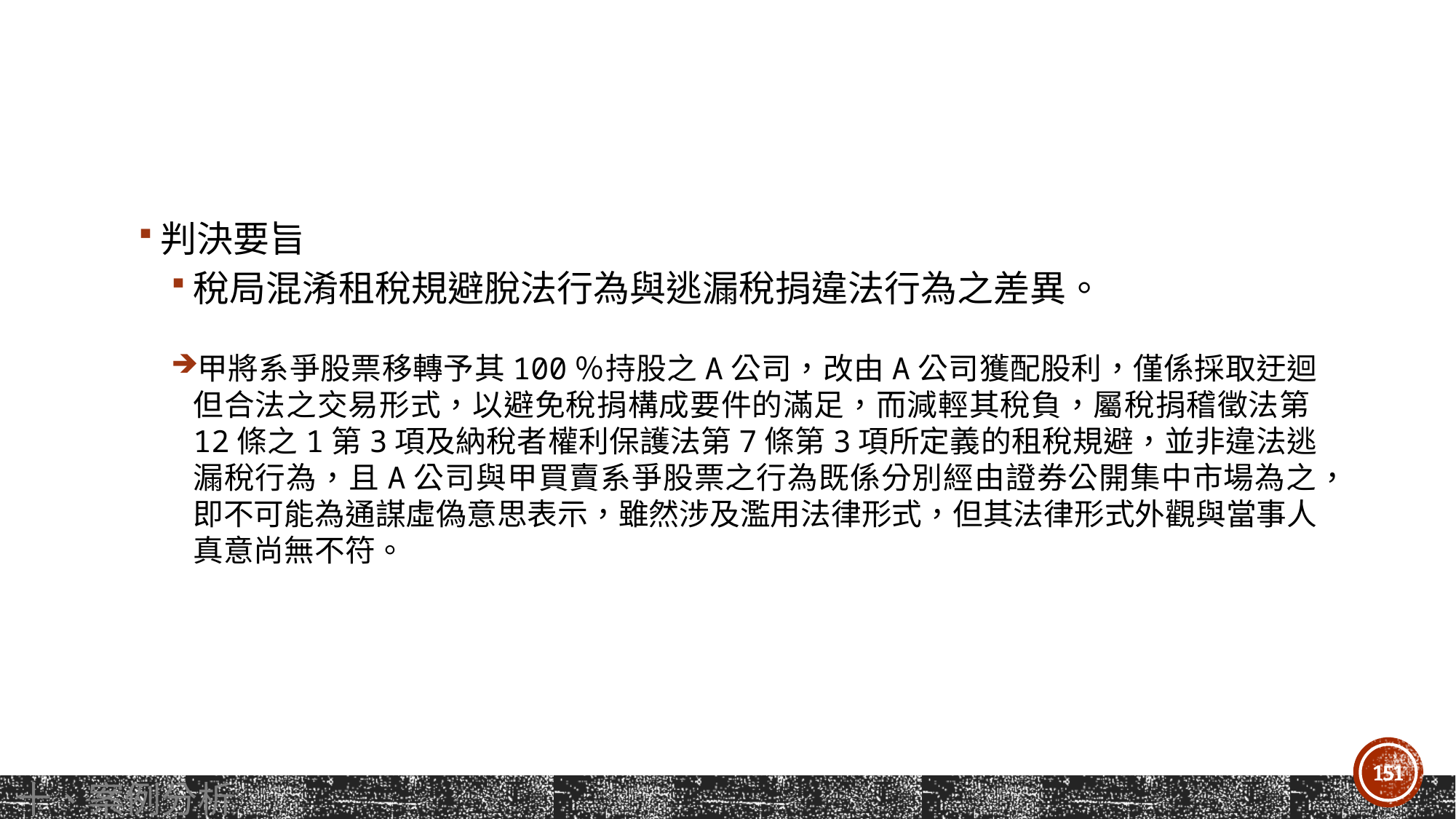

#

判決要旨
稅局混淆租稅規避脫法行為與逃漏稅捐違法行為之差異。

甲將系爭股票移轉予其100％持股之A公司，改由A公司獲配股利，僅係採取迂迴但合法之交易形式，以避免稅捐構成要件的滿足，而減輕其稅負，屬稅捐稽徵法第12條之1第3項及納稅者權利保護法第7條第3項所定義的租稅規避，並非違法逃漏稅行為，且A公司與甲買賣系爭股票之行為既係分別經由證券公開集中市場為之，即不可能為通謀虛偽意思表示，雖然涉及濫用法律形式，但其法律形式外觀與當事人真意尚無不符。

151